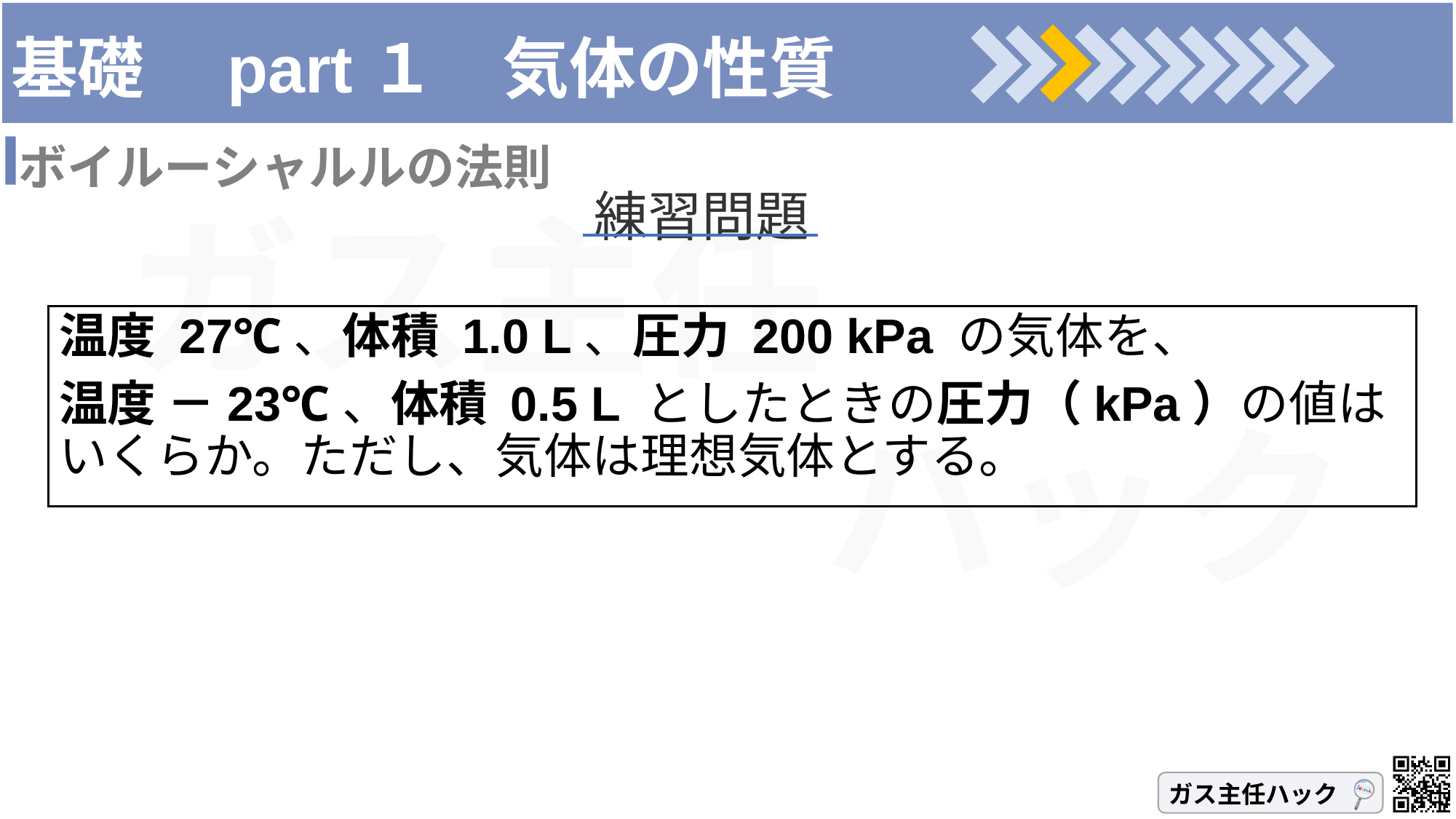

# 基礎　part１　気体の性質

ボイルーシャルルの法則

練習問題
温度 27℃、体積 1.0 L、圧力 200 kPa の気体を、
温度 －23℃、体積 0.5 L としたときの圧力（kPa）の値はいくらか。ただし、気体は理想気体とする。